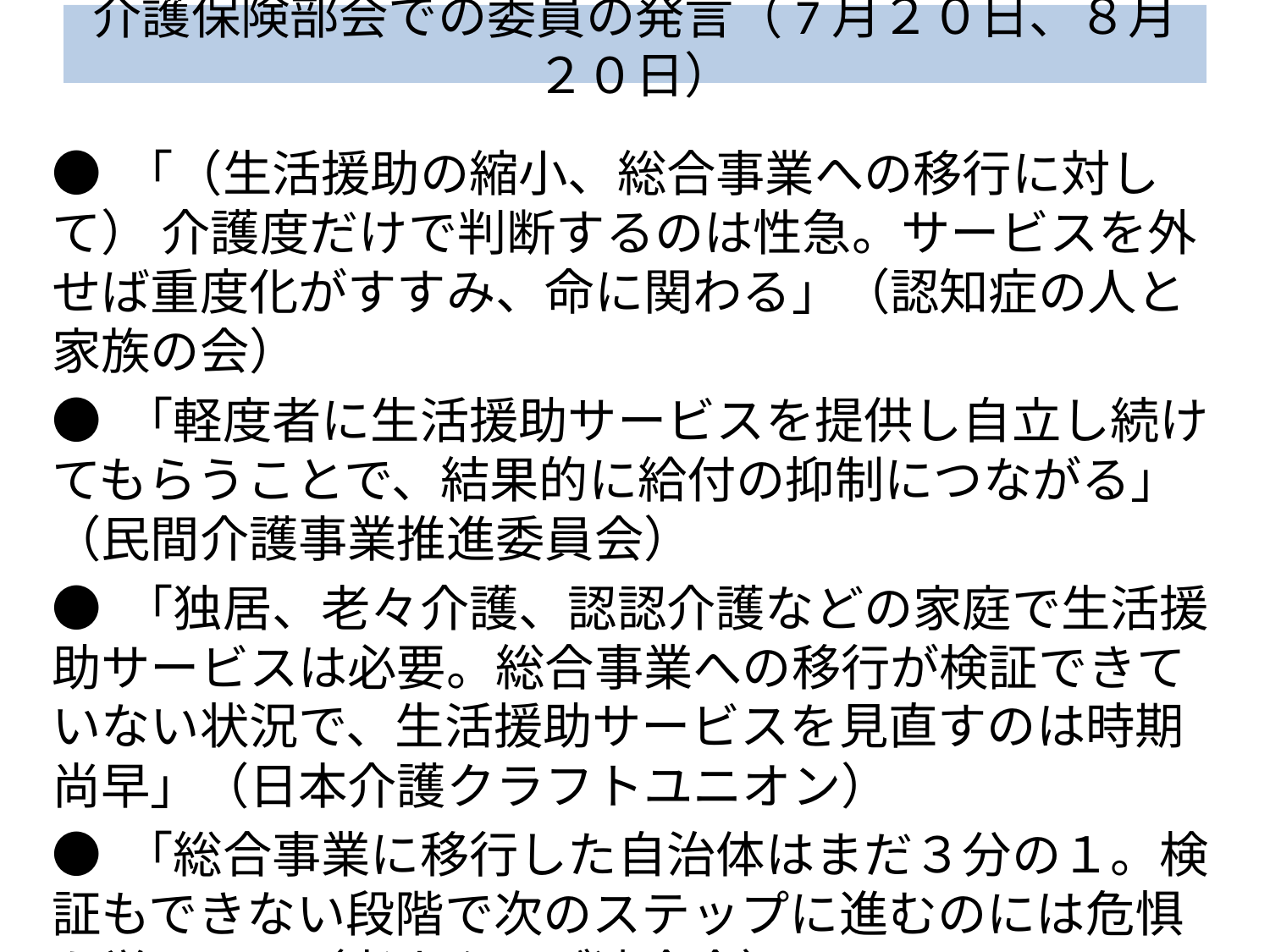

# 介護保険部会での委員の発言（7月２０日、８月２０日）
● 「（生活援助の縮小、総合事業への移行に対して） 介護度だけで判断するのは性急。サービスを外せば重度化がすすみ、命に関わる」（認知症の人と家族の会）
● 「軽度者に生活援助サービスを提供し自立し続けてもらうことで、結果的に給付の抑制につながる」（民間介護事業推進委員会）
● 「独居、老々介護、認認介護などの家庭で生活援助サービスは必要。総合事業への移行が検証できていない状況で、生活援助サービスを見直すのは時期尚早」（日本介護クラフトユニオン）
● 「総合事業に移行した自治体はまだ３分の１。検証もできない段階で次のステップに進むのには危惧を覚える」（老人クラブ連合会）